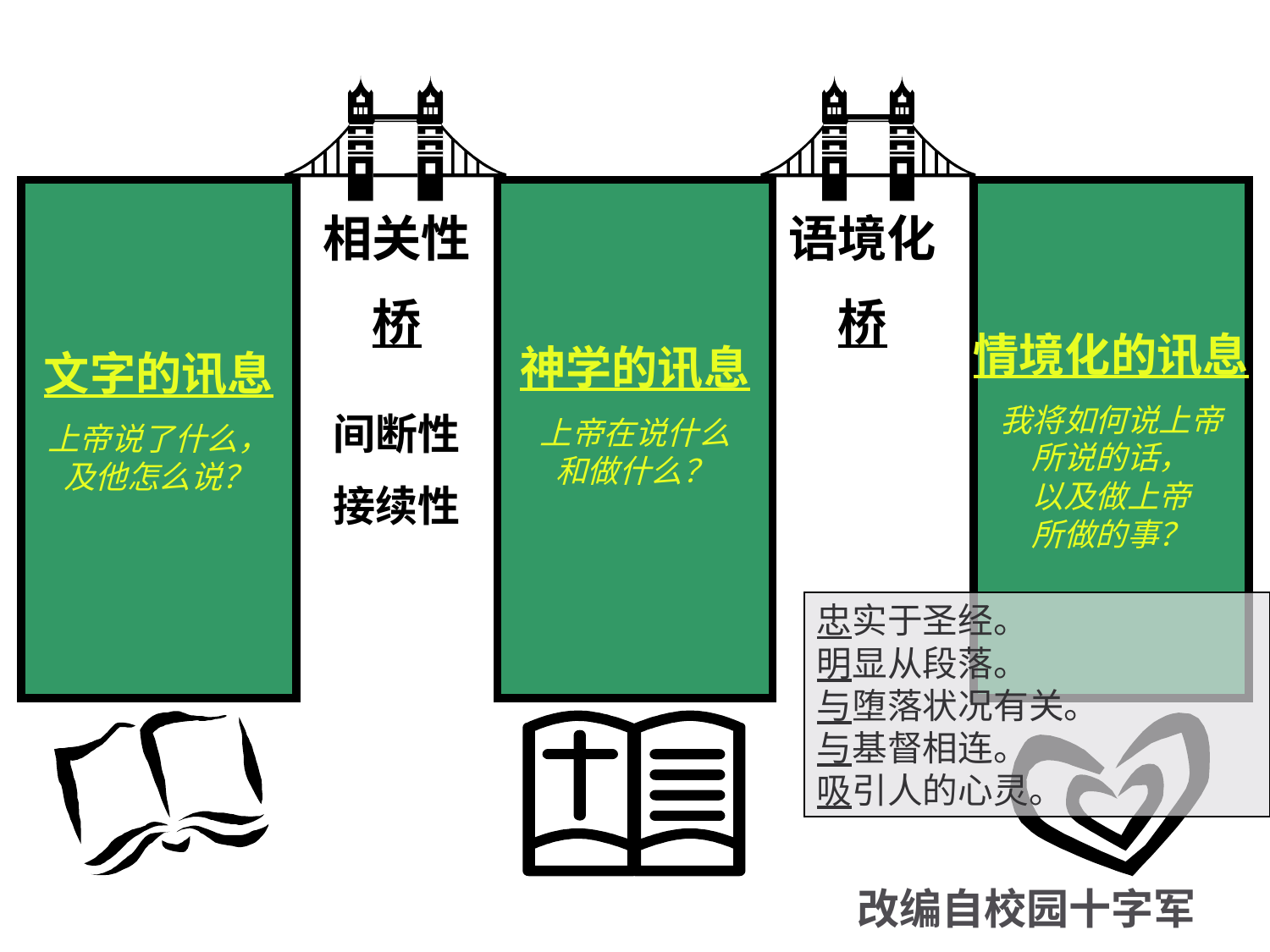

文字的讯息

上帝说了什么，
及他怎么说？

神学的讯息

上帝在说什么
和做什么？

情境化的讯息

我将如何说上帝
所说的话，
以及做上帝
所做的事？
相关性
桥

间断性
接续性

语境化
桥
忠实于圣经。
明显从段落。
与堕落状况有关。
与基督相连。
吸引人的心灵。

改编自校园十字军